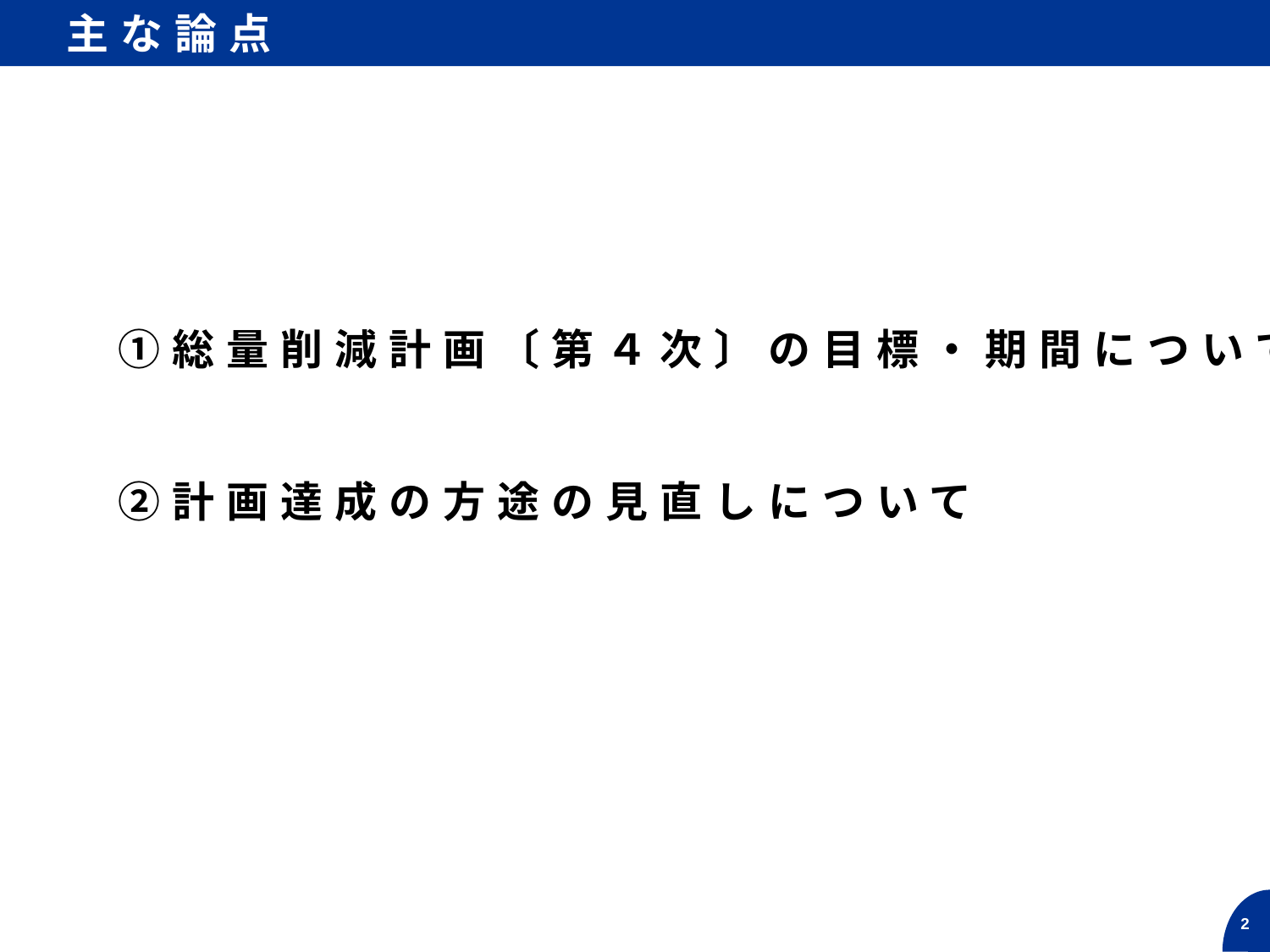

主な論点
　①総量削減計画〔第４次〕の目標・期間について

　②計画達成の方途の見直しについて